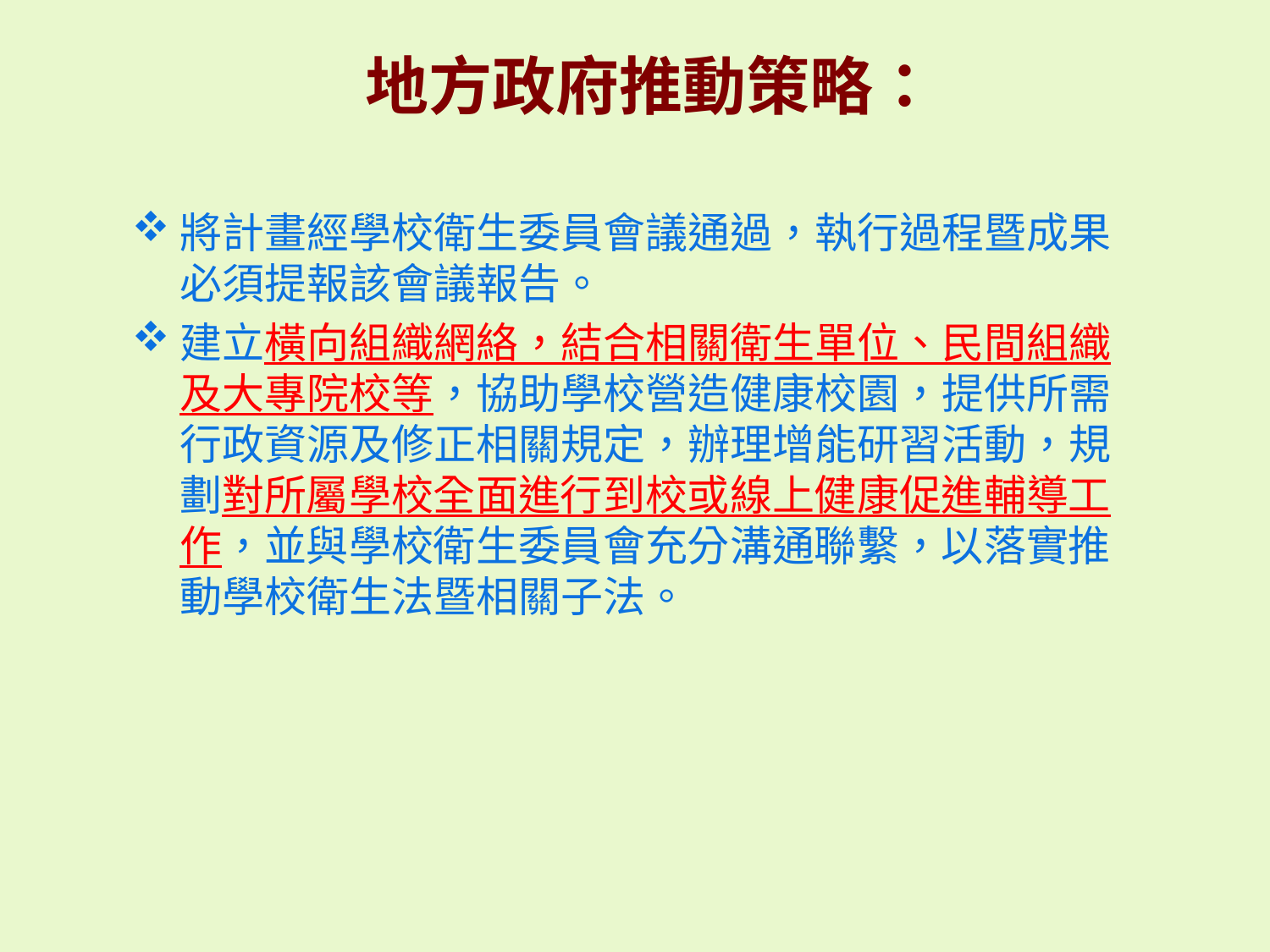

# 地方政府推動策略：
將計畫經學校衛生委員會議通過，執行過程暨成果必須提報該會議報告。
建立橫向組織網絡，結合相關衛生單位、民間組織及大專院校等，協助學校營造健康校園，提供所需行政資源及修正相關規定，辦理增能研習活動，規劃對所屬學校全面進行到校或線上健康促進輔導工作，並與學校衛生委員會充分溝通聯繫，以落實推動學校衛生法暨相關子法。